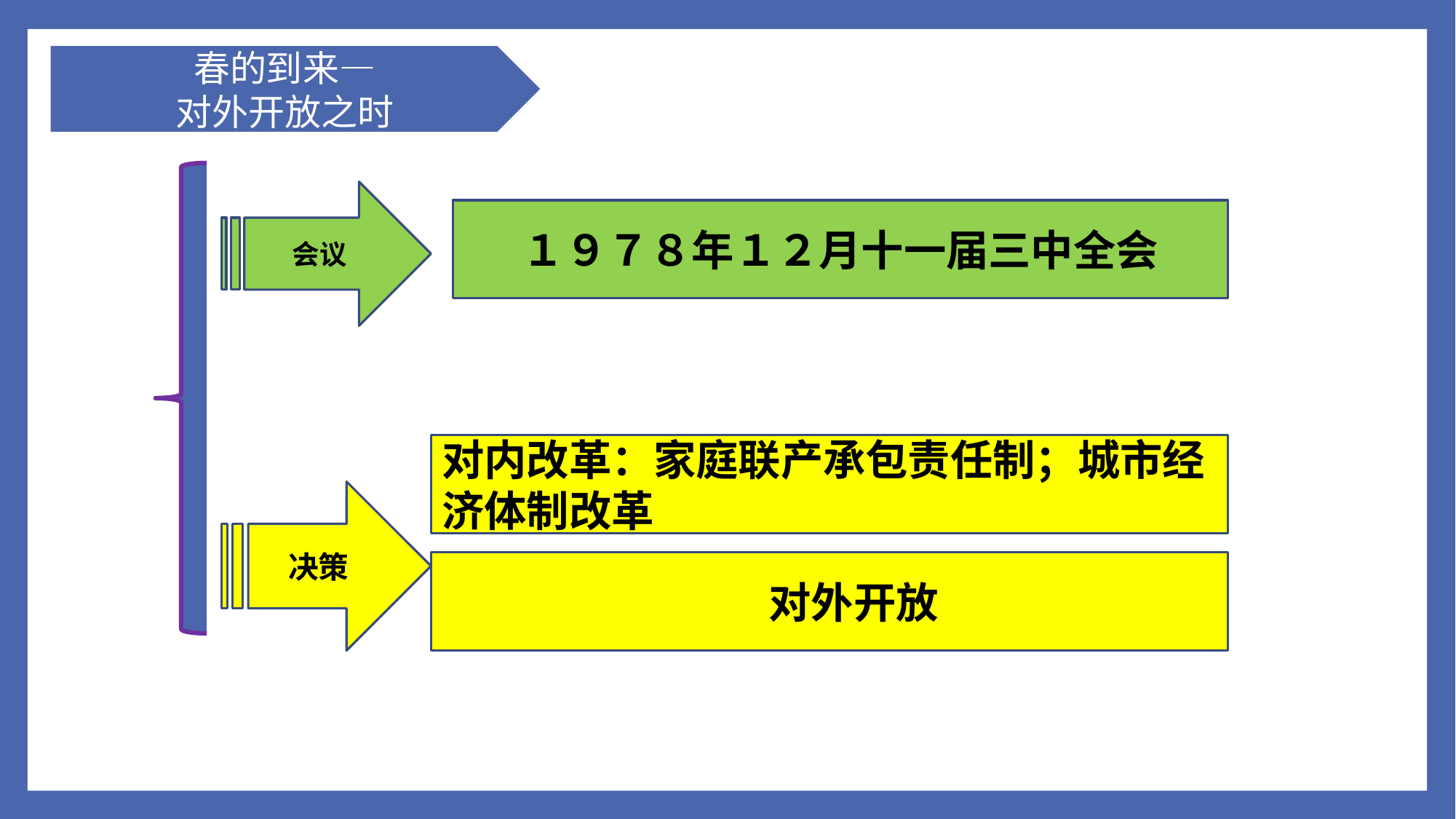

春的到来—
对外开放之时

会议
１９７８年１２月十一届三中全会
对内改革：家庭联产承包责任制；城市经济体制改革
决策
    对外开放